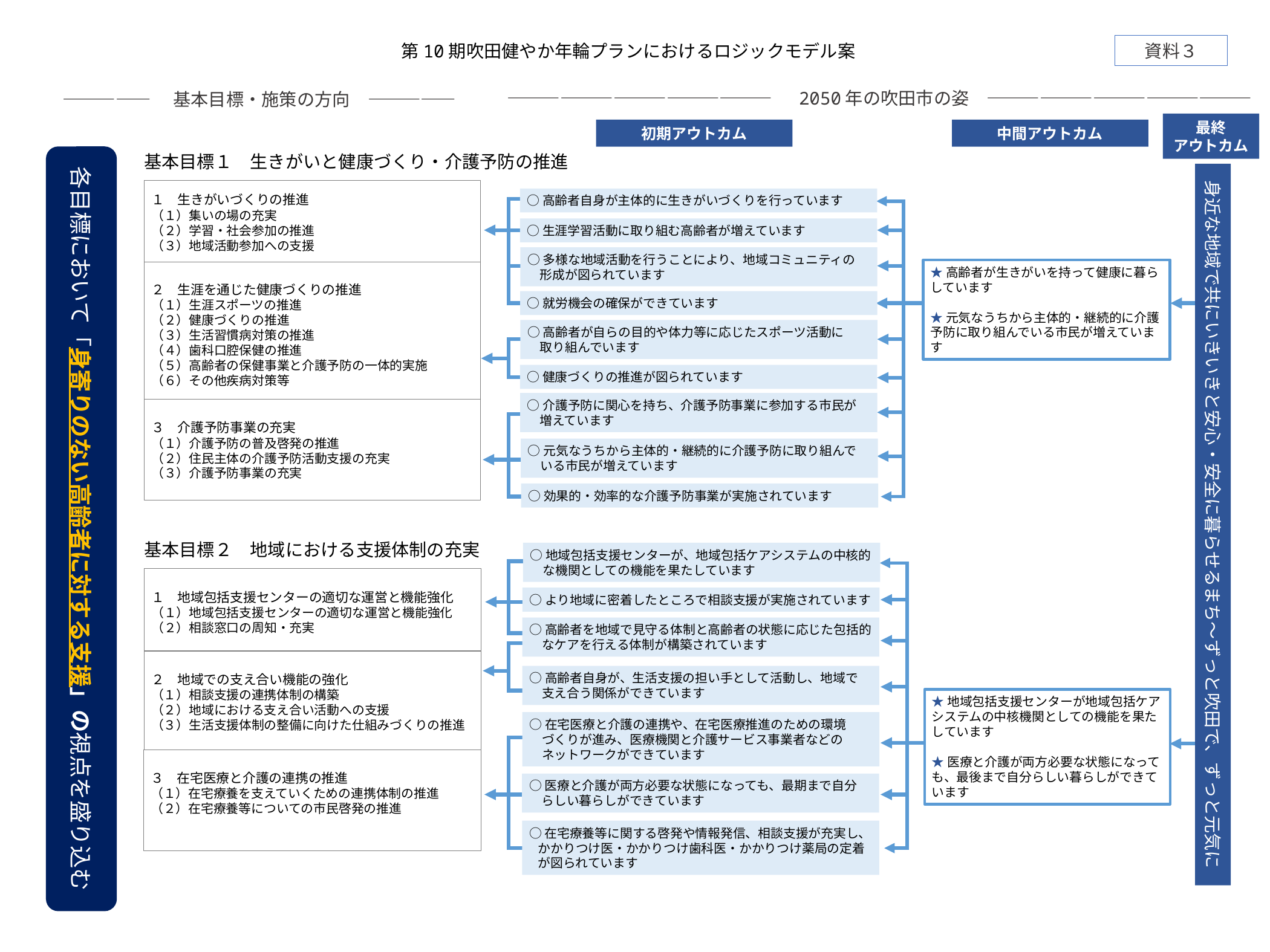

第10期吹田健やか年輪プランにおけるロジックモデル案
資料３
―――――――――――――――　2050年の吹田市の姿　―――――――――――――――
―――――　基本目標・施策の方向　―――――
最終
アウトカム
初期アウトカム
中間アウトカム
基本目標１　生きがいと健康づくり・介護予防の推進
各目標において「身寄りのない高齢者に対する支援」の視点を盛り込む
身近な地域で共にいきいきと安心・安全に暮らせるまち～ずっと吹田で、ずっと元気に～

１　生きがいづくりの推進
（１）集いの場の充実
（２）学習・社会参加の推進
（３）地域活動参加への支援

○高齢者自身が主体的に生きがいづくりを行っています

○生涯学習活動に取り組む高齢者が増えています
○多様な地域活動を行うことにより、地域コミュニティの
　形成が図られています
★高齢者が生きがいを持って健康に暮らしています

★元気なうちから主体的・継続的に介護予防に取り組んでいる市民が増えています

２　生涯を通じた健康づくりの推進
（１）生涯スポーツの推進
（２）健康づくりの推進
（３）生活習慣病対策の推進
（４）歯科口腔保健の推進
（５）高齢者の保健事業と介護予防の一体的実施
（６）その他疾病対策等

○就労機会の確保ができています
○高齢者が自らの目的や体力等に応じたスポーツ活動に
　取り組んでいます

○健康づくりの推進が図られています
○介護予防に関心を持ち、介護予防事業に参加する市民が
　増えています

３　介護予防事業の充実
（１）介護予防の普及啓発の推進
（２）住民主体の介護予防活動支援の充実
（３）介護予防事業の充実

○元気なうちから主体的・継続的に介護予防に取り組んで
　いる市民が増えています
○効果的・効率的な介護予防事業が実施されています
基本目標２　地域における支援体制の充実
○地域包括支援センターが、地域包括ケアシステムの中核的
　な機関としての機能を果たしています

１　地域包括支援センターの適切な運営と機能強化
（１）地域包括支援センターの適切な運営と機能強化
（２）相談窓口の周知・充実

○より地域に密着したところで相談支援が実施されています
○高齢者を地域で見守る体制と高齢者の状態に応じた包括的
　なケアを行える体制が構築されています

２　地域での支え合い機能の強化
（１）相談支援の連携体制の構築
（２）地域における支え合い活動への支援
（３）生活支援体制の整備に向けた仕組みづくりの推進

○高齢者自身が、生活支援の担い手として活動し、地域で
　支え合う関係ができています
★地域包括支援センターが地域包括ケアシステムの中核機関としての機能を果たしています

★医療と介護が両方必要な状態になっても、最後まで自分らしい暮らしができています
○在宅医療と介護の連携や、在宅医療推進のための環境
　づくりが進み、医療機関と介護サービス事業者などの
　ネットワークができています

３　在宅医療と介護の連携の推進
（１）在宅療養を支えていくための連携体制の推進
（２）在宅療養等についての市民啓発の推進

○医療と介護が両方必要な状態になっても、最期まで自分
　らしい暮らしができています
○在宅療養等に関する啓発や情報発信、相談支援が充実し、
  かかりつけ医・かかりつけ歯科医・かかりつけ薬局の定着
  が図られています